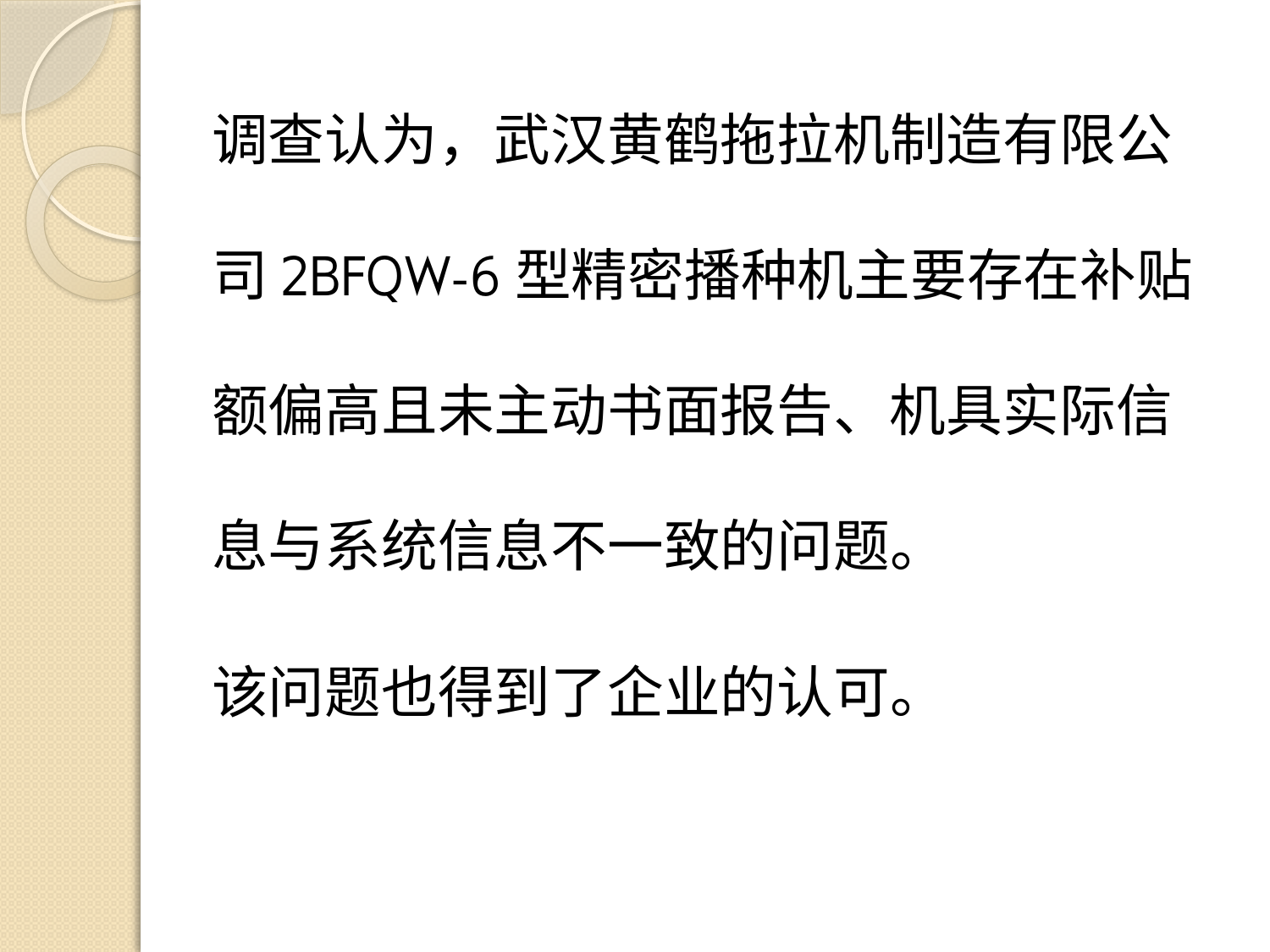

调查认为，武汉黄鹤拖拉机制造有限公司2BFQW-6型精密播种机主要存在补贴额偏高且未主动书面报告、机具实际信息与系统信息不一致的问题。
该问题也得到了企业的认可。